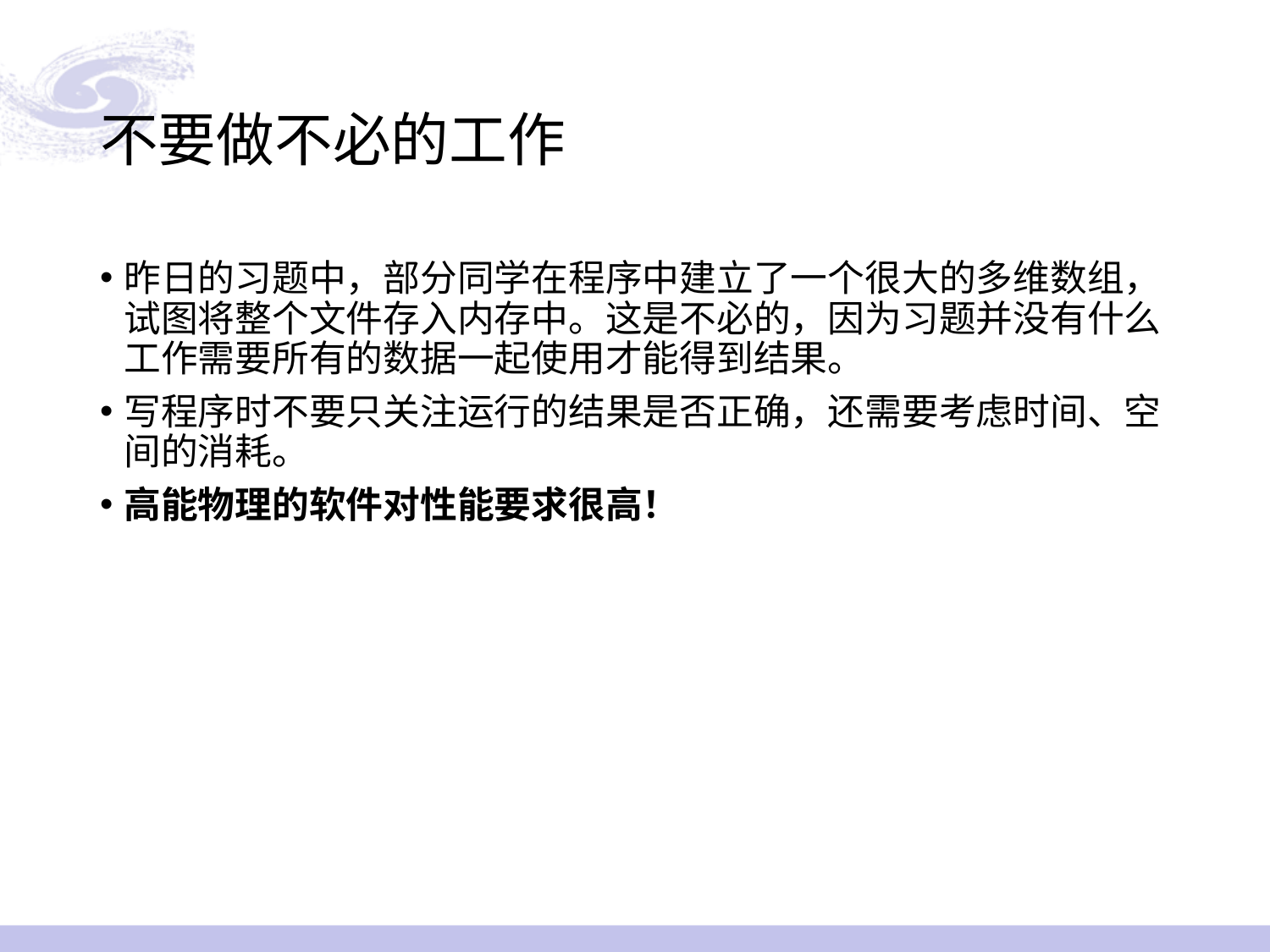

# 不要做不必的工作
昨日的习题中，部分同学在程序中建立了一个很大的多维数组，试图将整个文件存入内存中。这是不必的，因为习题并没有什么工作需要所有的数据一起使用才能得到结果。
写程序时不要只关注运行的结果是否正确，还需要考虑时间、空间的消耗。
高能物理的软件对性能要求很高！